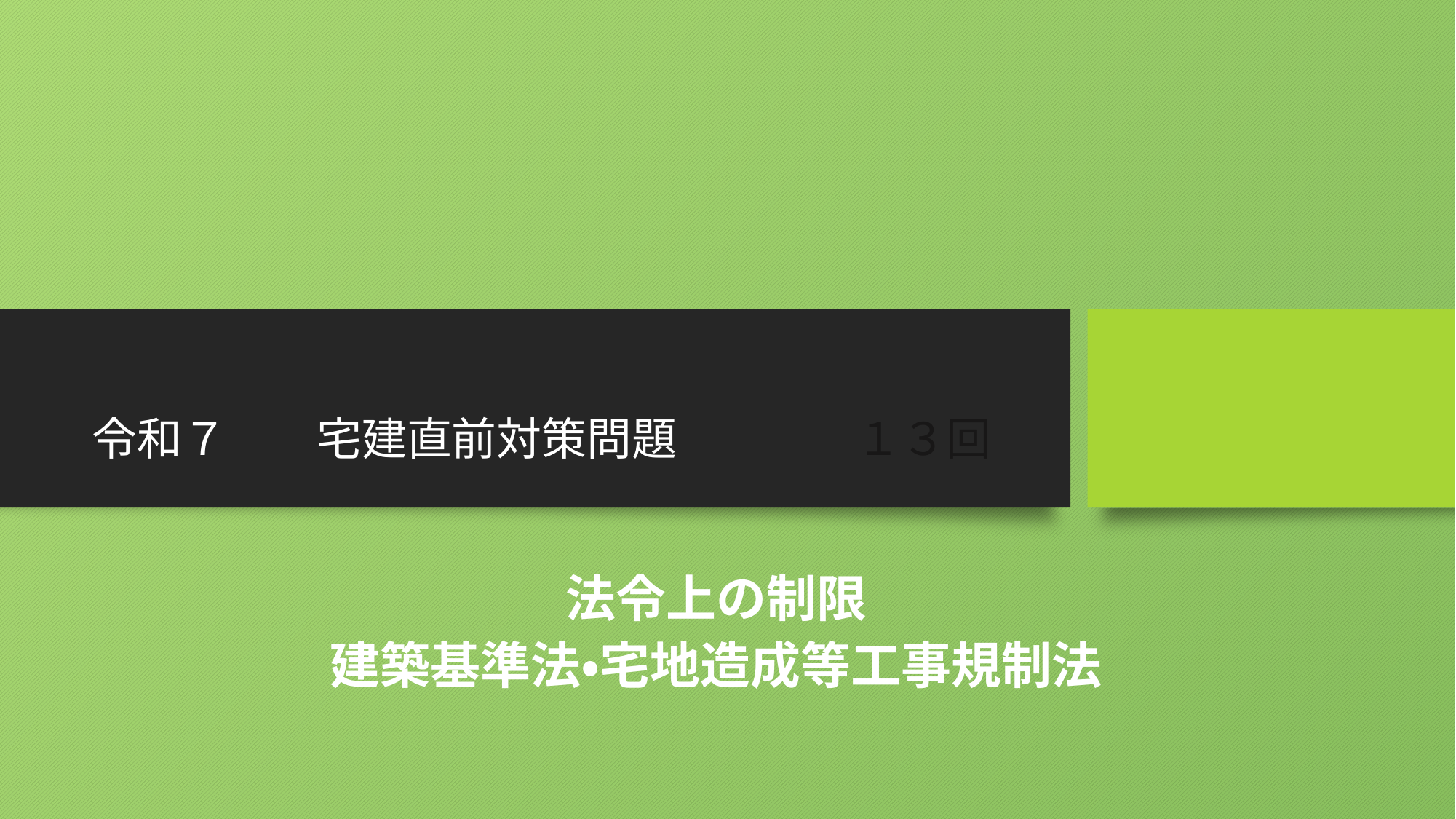

# 令和７　　宅建直前対策問題　　　　１３回
法令上の制限
建築基準法・宅地造成等工事規制法